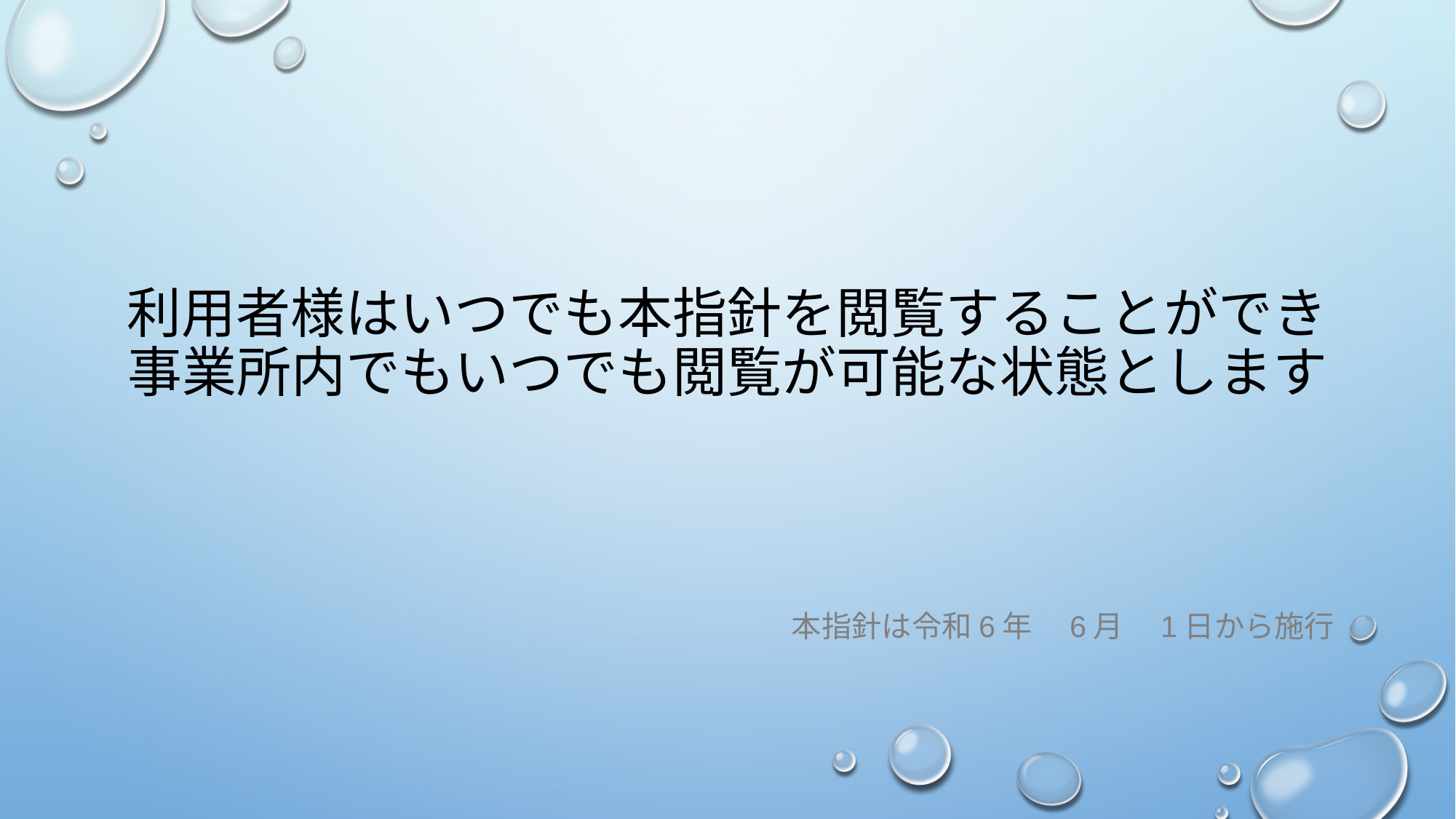

# 利用者様はいつでも本指針を閲覧することができ 事業所内でもいつでも閲覧が可能な状態とします

本指針は令和6年　6月　1日から施行